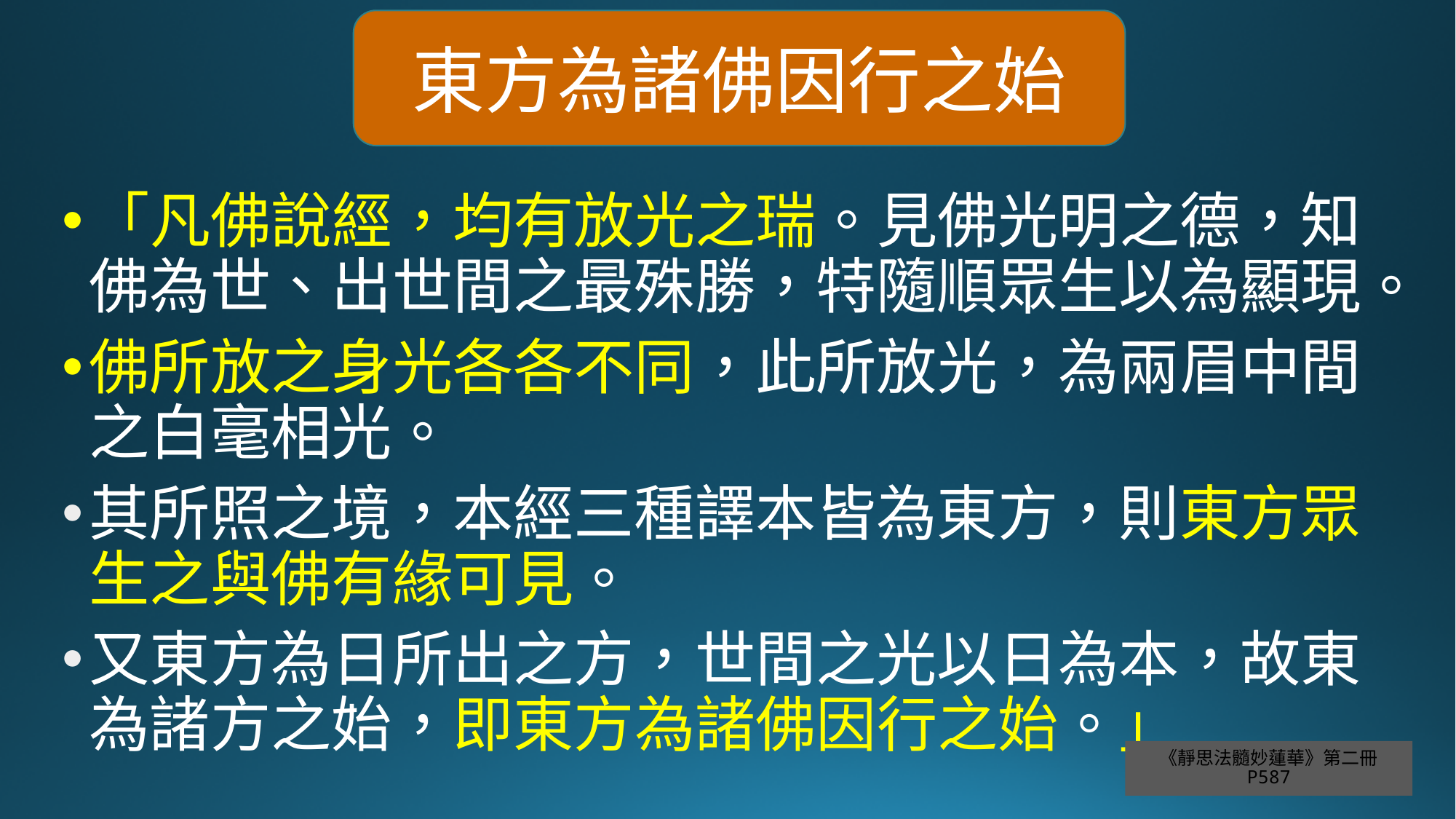

東方為諸佛因行之始
「凡佛說經，均有放光之瑞。見佛光明之德，知佛為世、出世間之最殊勝，特隨順眾生以為顯現。
佛所放之身光各各不同，此所放光，為兩眉中間之白毫相光。
其所照之境，本經三種譯本皆為東方，則東方眾生之與佛有緣可見。
又東方為日所出之方，世間之光以日為本，故東為諸方之始，即東方為諸佛因行之始。」
# 《靜思法髓妙蓮華》第二冊 P587